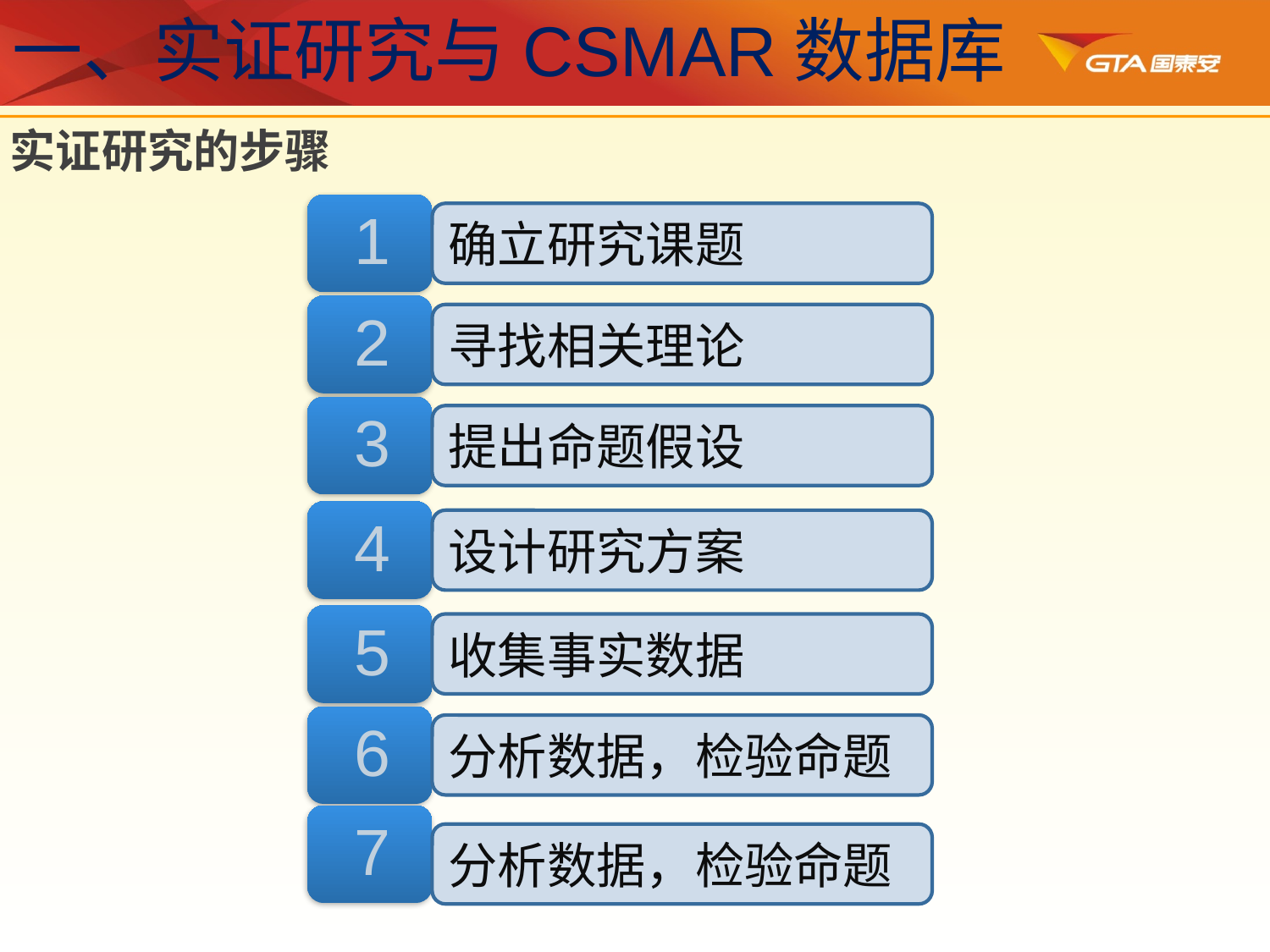

一、实证研究与CSMAR数据库
实证研究的步骤
1
2
3
4
5
6
7
确立研究课题
寻找相关理论
提出命题假设
设计研究方案
收集事实数据
分析数据，检验命题
分析数据，检验命题